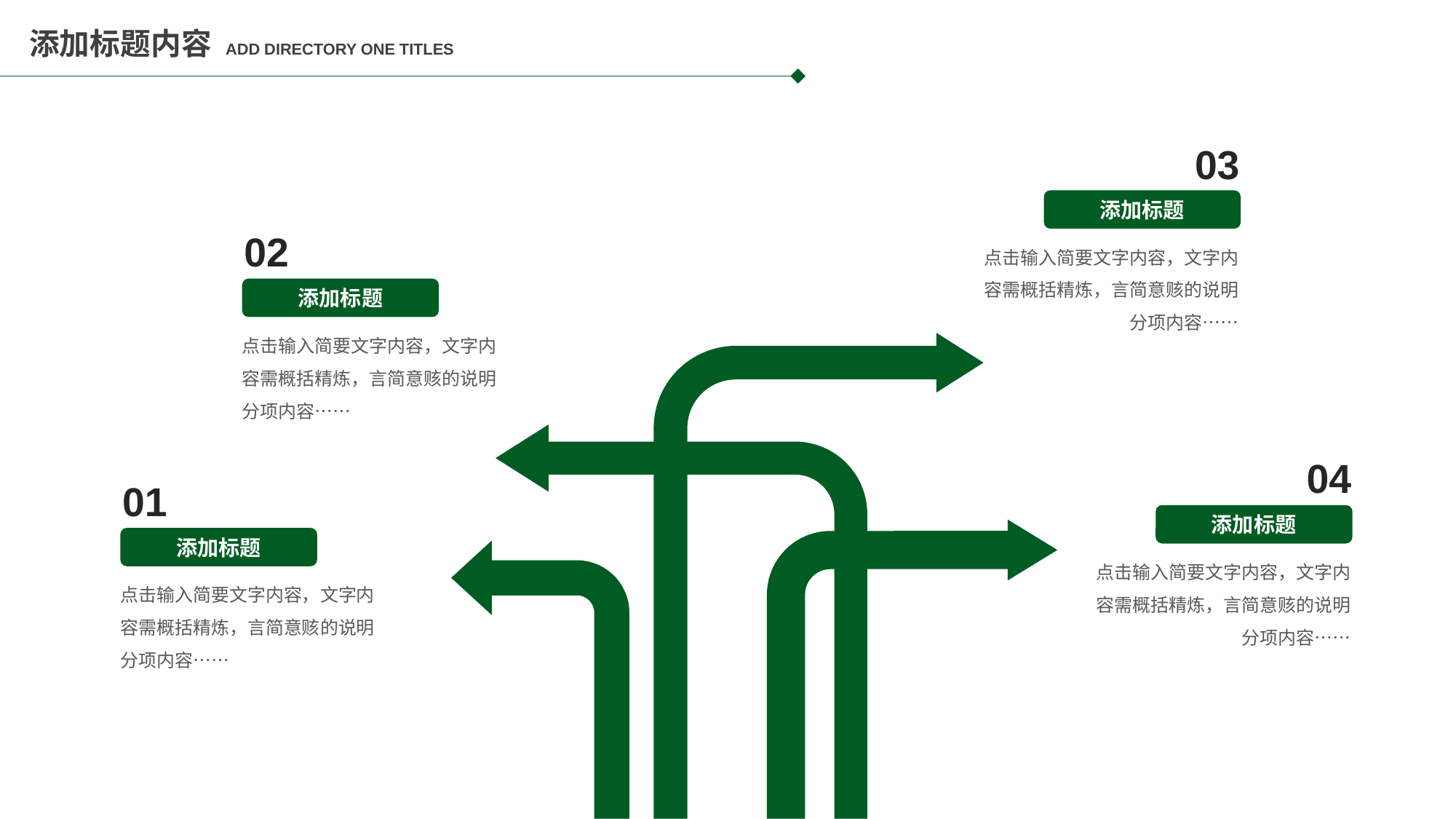

添加标题内容 ADD DIRECTORY ONE TITLES
03

添加标题
02
点击输入简要文字内容，文字内容需概括精炼，言简意赅的说明分项内容……

添加标题
点击输入简要文字内容，文字内容需概括精炼，言简意赅的说明分项内容……

04
01

添加标题

添加标题

点击输入简要文字内容，文字内容需概括精炼，言简意赅的说明分项内容……
点击输入简要文字内容，文字内容需概括精炼，言简意赅的说明分项内容……